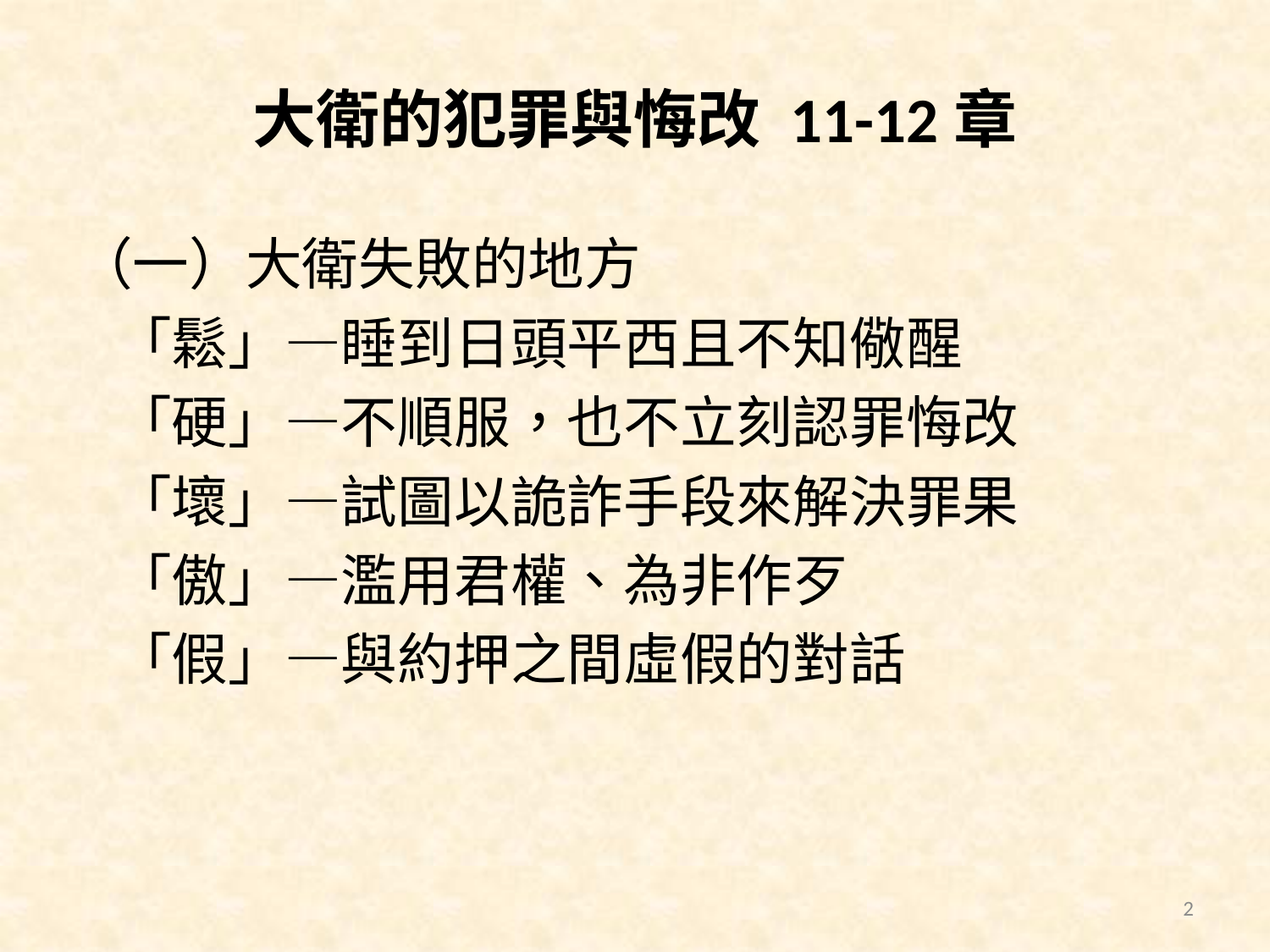

# 大衛的犯罪與悔改 11-12章
（一）大衛失敗的地方
  「鬆」—睡到日頭平西且不知儆醒
  「硬」—不順服，也不立刻認罪悔改
  「壞」—試圖以詭詐手段來解決罪果
  「傲」—濫用君權、為非作歹
  「假」—與約押之間虛假的對話

2